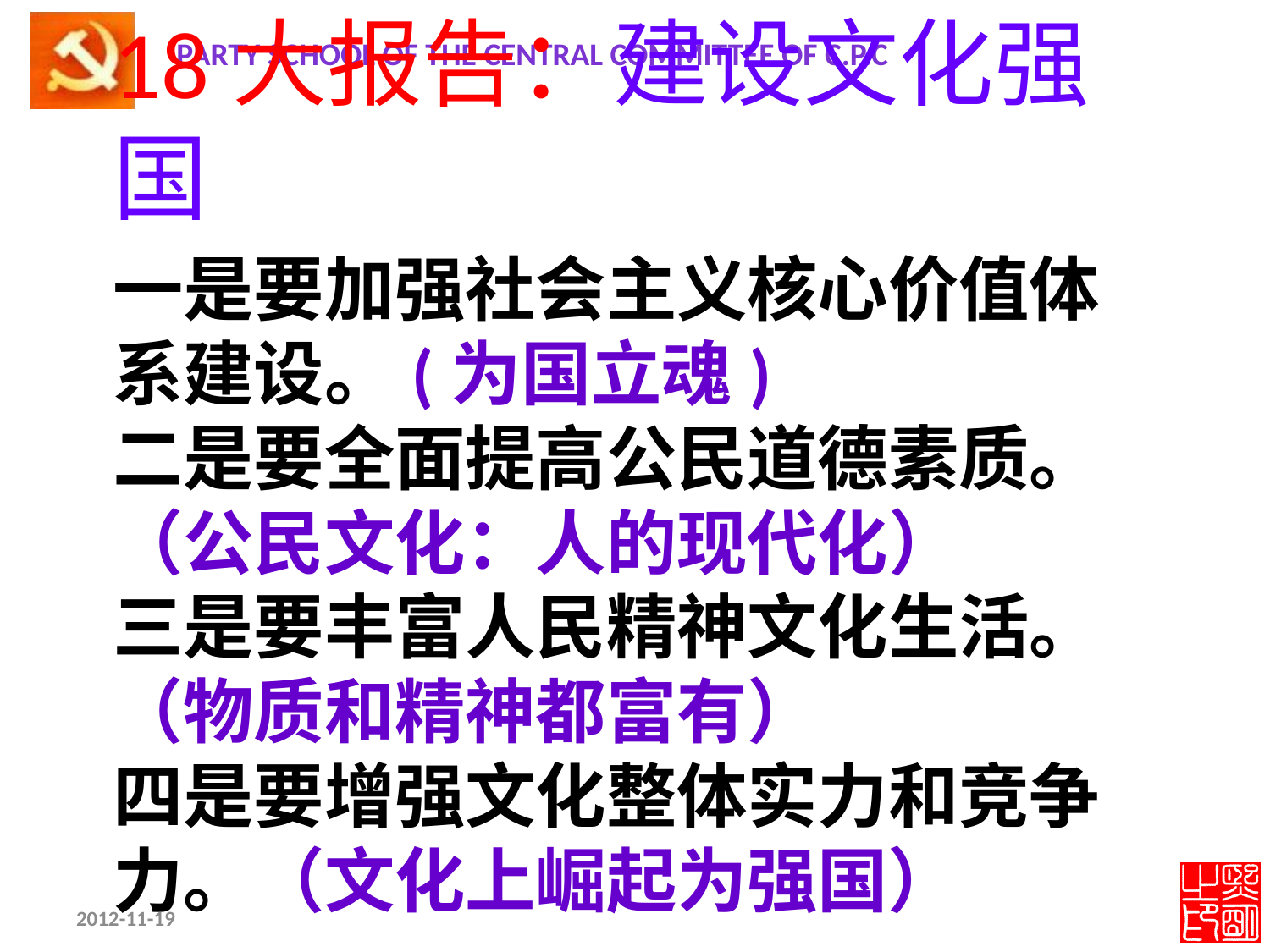

18大报告：建设文化强国

# 一是要加强社会主义核心价值体系建设。(为国立魂) 二是要全面提高公民道德素质。（公民文化：人的现代化） 三是要丰富人民精神文化生活。（物质和精神都富有） 四是要增强文化整体实力和竞争力。（文化上崛起为强国）
2012-11-19